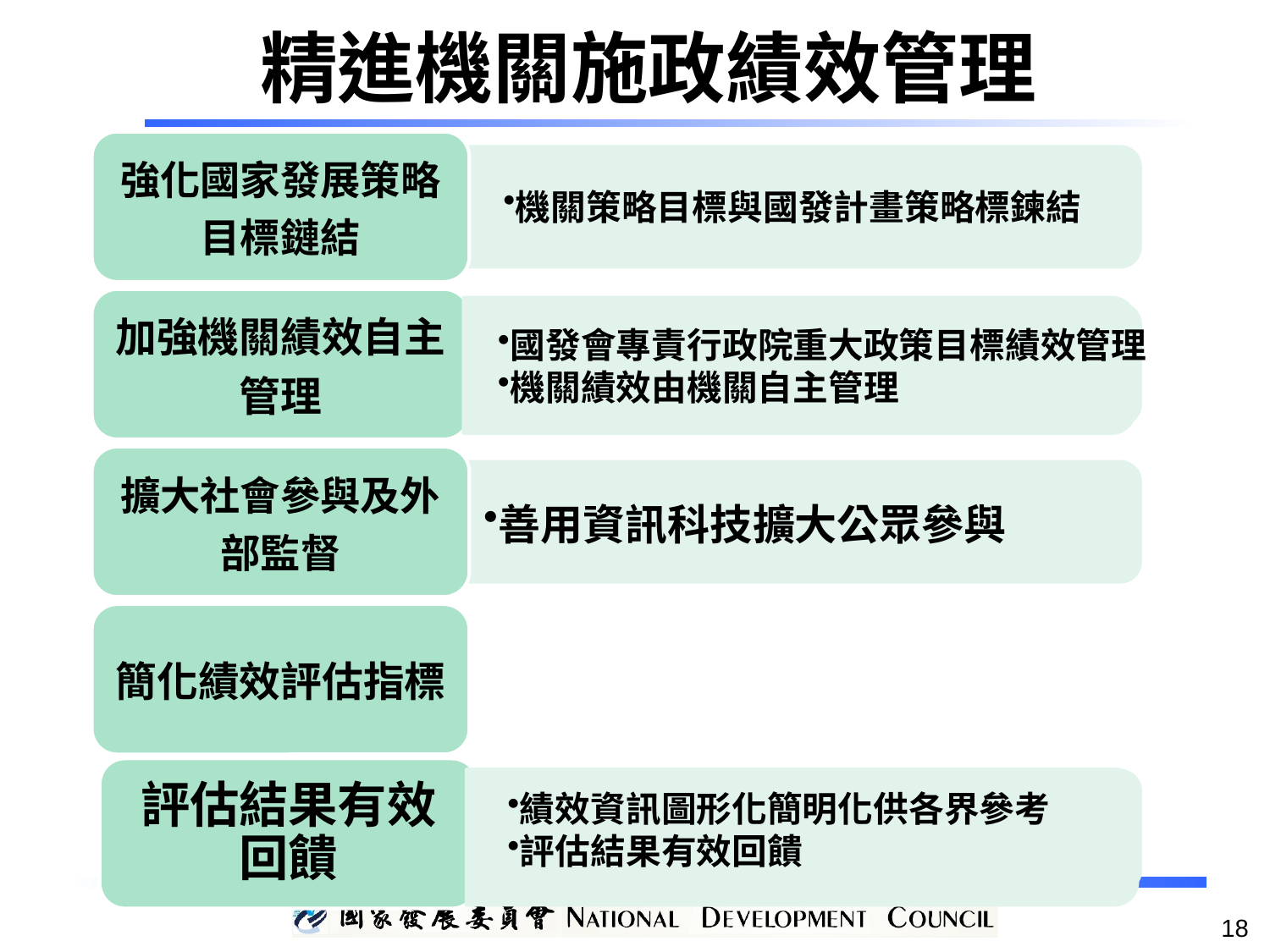

精進機關施政績效管理
強化國家發展策略目標鏈結
機關策略目標與國發計畫策略標鍊結
簡化關鍵績效指標，刪除共同性目標
擴大社會參與及外部監督
善用資訊科技擴大公眾參與
簡化績效評估指標

國發會專責行政院重大政策目標績效管理
機關績效由機關自主管理

評估結果有效回饋

績效資訊圖形化簡明化供各界參考
評估結果有效回饋

18